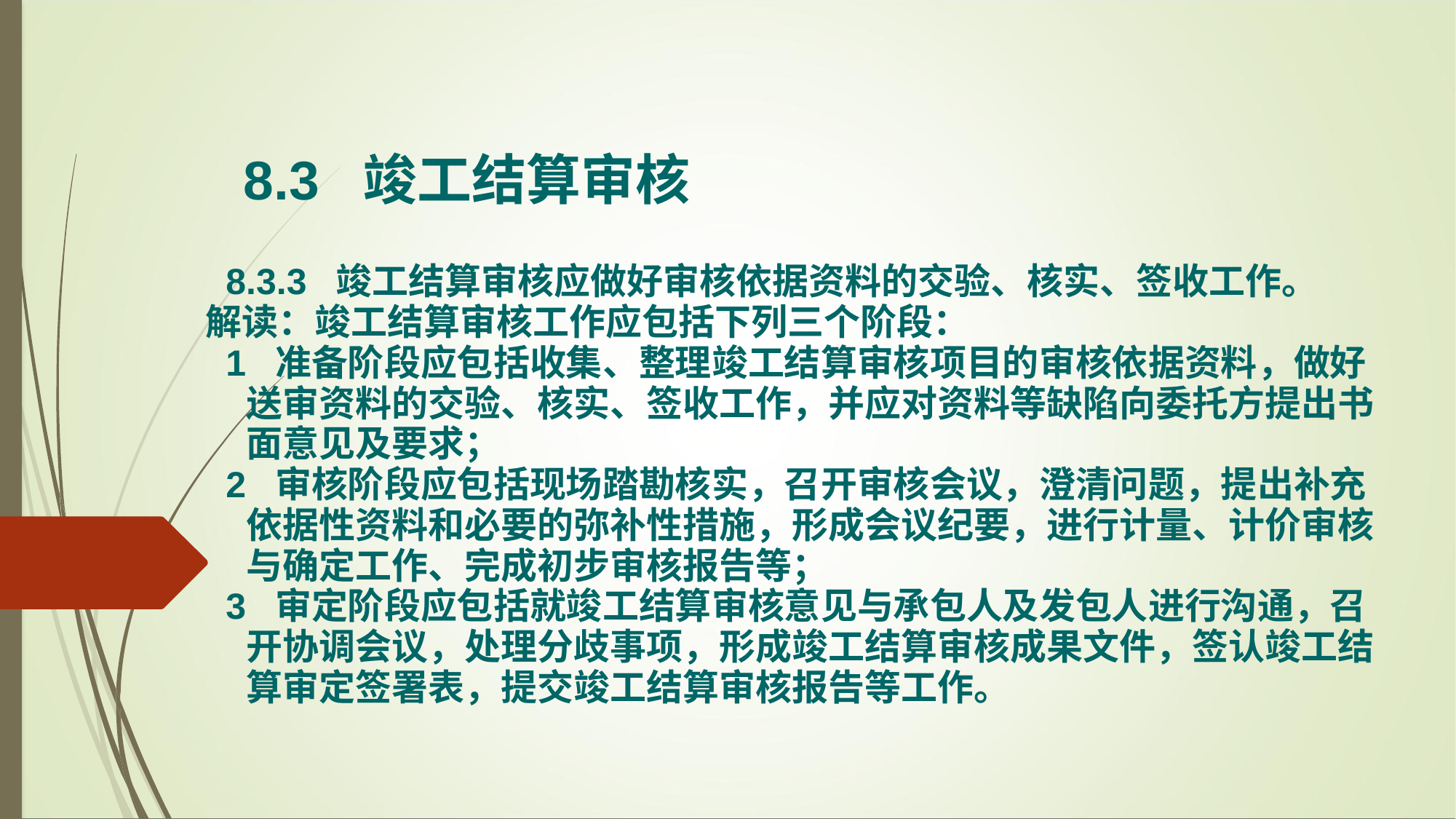

8.3  竣工结算审核
  8.3.3  竣工结算审核应做好审核依据资料的交验、核实、签收工作。
解读：竣工结算审核工作应包括下列三个阶段：
  1  准备阶段应包括收集、整理竣工结算审核项目的审核依据资料，做好送审资料的交验、核实、签收工作，并应对资料等缺陷向委托方提出书面意见及要求；
  2  审核阶段应包括现场踏勘核实，召开审核会议，澄清问题，提出补充依据性资料和必要的弥补性措施，形成会议纪要，进行计量、计价审核与确定工作、完成初步审核报告等；
  3  审定阶段应包括就竣工结算审核意见与承包人及发包人进行沟通，召开协调会议，处理分歧事项，形成竣工结算审核成果文件，签认竣工结算审定签署表，提交竣工结算审核报告等工作。